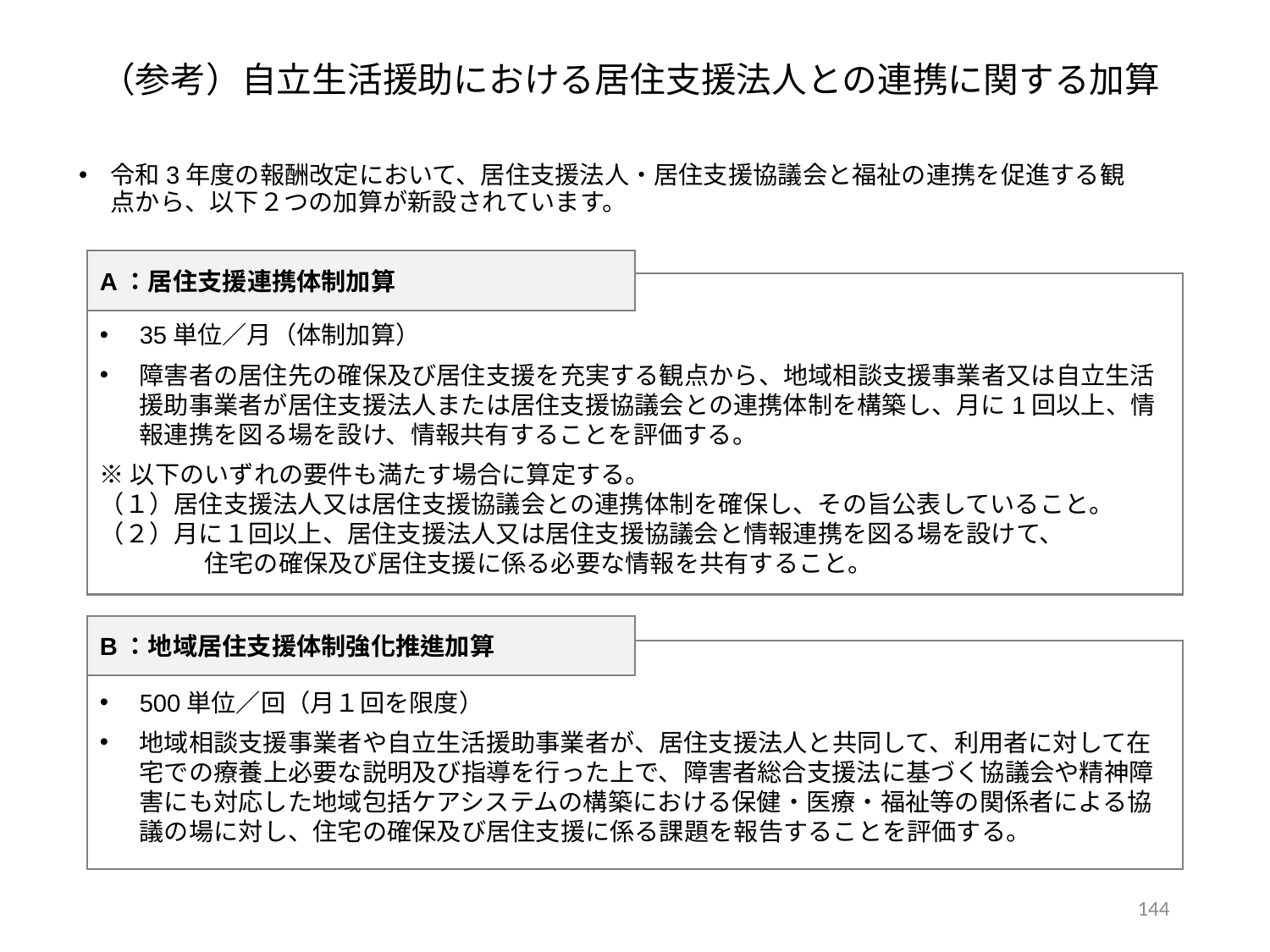

（参考）自立生活援助における居住支援法人との連携に関する加算
令和3年度の報酬改定において、居住支援法人・居住支援協議会と福祉の連携を促進する観点から、以下２つの加算が新設されています。

A：居住支援連携体制加算

35単位／月（体制加算）
障害者の居住先の確保及び居住支援を充実する観点から、地域相談支援事業者又は自立生活援助事業者が居住支援法人または居住支援協議会との連携体制を構築し、月に1回以上、情報連携を図る場を設け、情報共有することを評価する。
※以下のいずれの要件も満たす場合に算定する。
（１）居住支援法人又は居住支援協議会との連携体制を確保し、その旨公表していること。
（２）月に１回以上、居住支援法人又は居住支援協議会と情報連携を図る場を設けて、
 　　　　住宅の確保及び居住支援に係る必要な情報を共有すること。

B：地域居住支援体制強化推進加算

500単位／回（月１回を限度）
地域相談支援事業者や自立生活援助事業者が、居住支援法人と共同して、利用者に対して在宅での療養上必要な説明及び指導を行った上で、障害者総合支援法に基づく協議会や精神障害にも対応した地域包括ケアシステムの構築における保健・医療・福祉等の関係者による協議の場に対し、住宅の確保及び居住支援に係る課題を報告することを評価する。
144